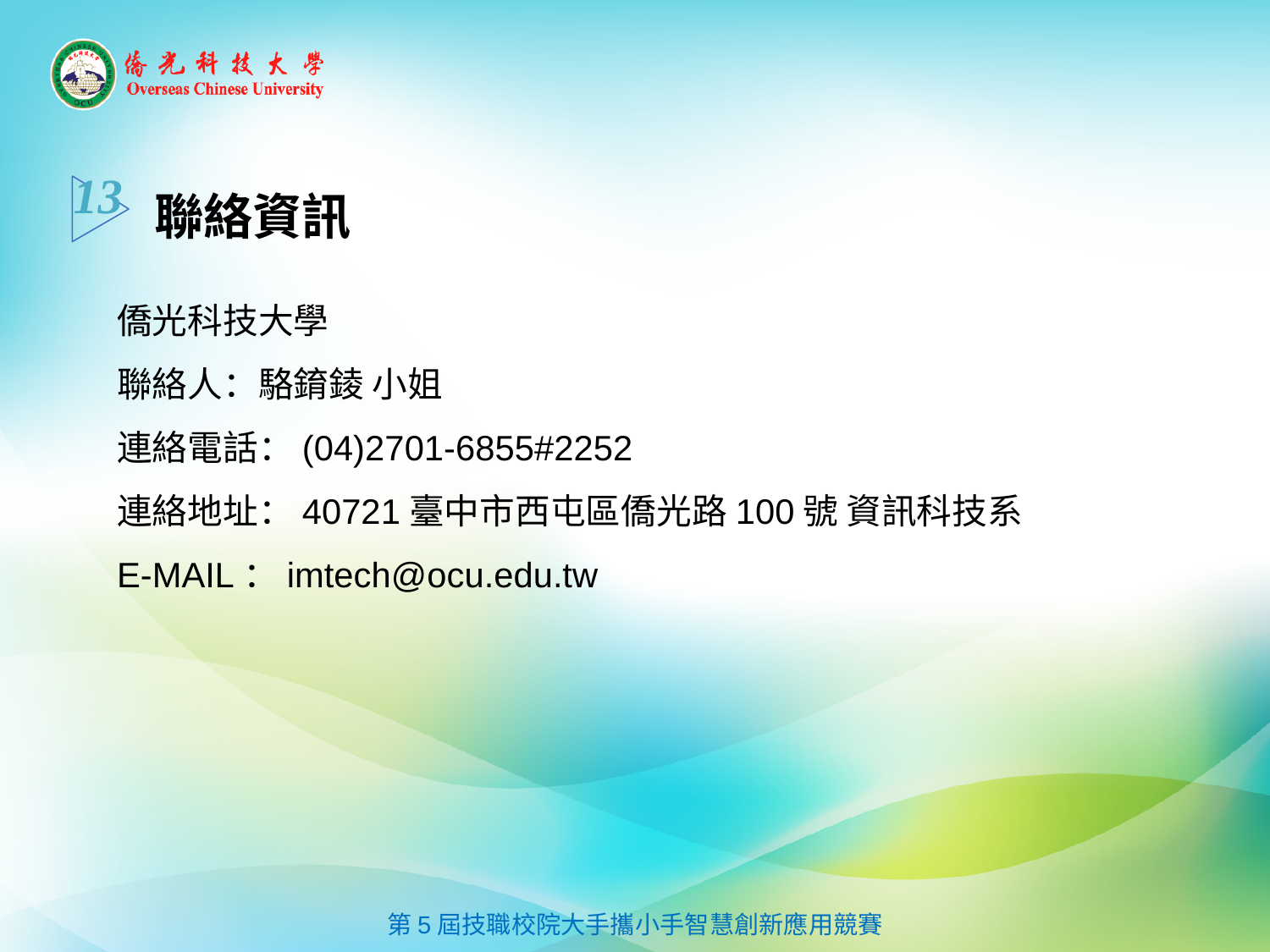

13

聯絡資訊
僑光科技大學
聯絡人：駱錥錂 小姐
連絡電話：(04)2701-6855#2252
連絡地址：40721臺中市西屯區僑光路100號 資訊科技系
E-MAIL：imtech@ocu.edu.tw